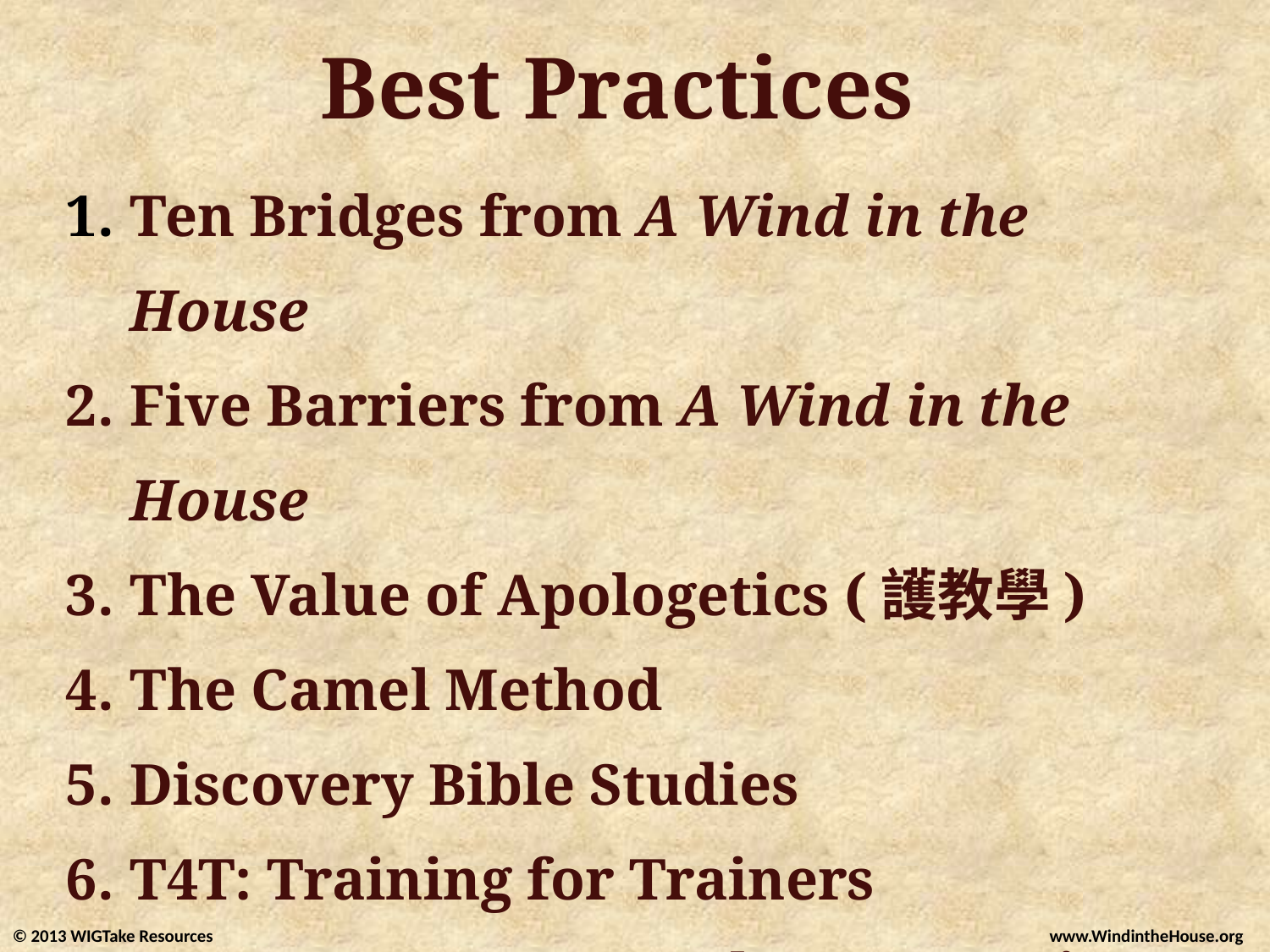

Best Practices

1.	Ten Bridges from A Wind in the House
2.	Five Barriers from A Wind in the House
3.	The Value of Apologetics (護教學)
4.	The Camel Method
5.	Discovery Bible Studies
6.	T4T: Training for Trainers
7.	Any-3: Anyone, Anywhere, Any Time
© 2013 WIGTake Resources
www.WindintheHouse.org